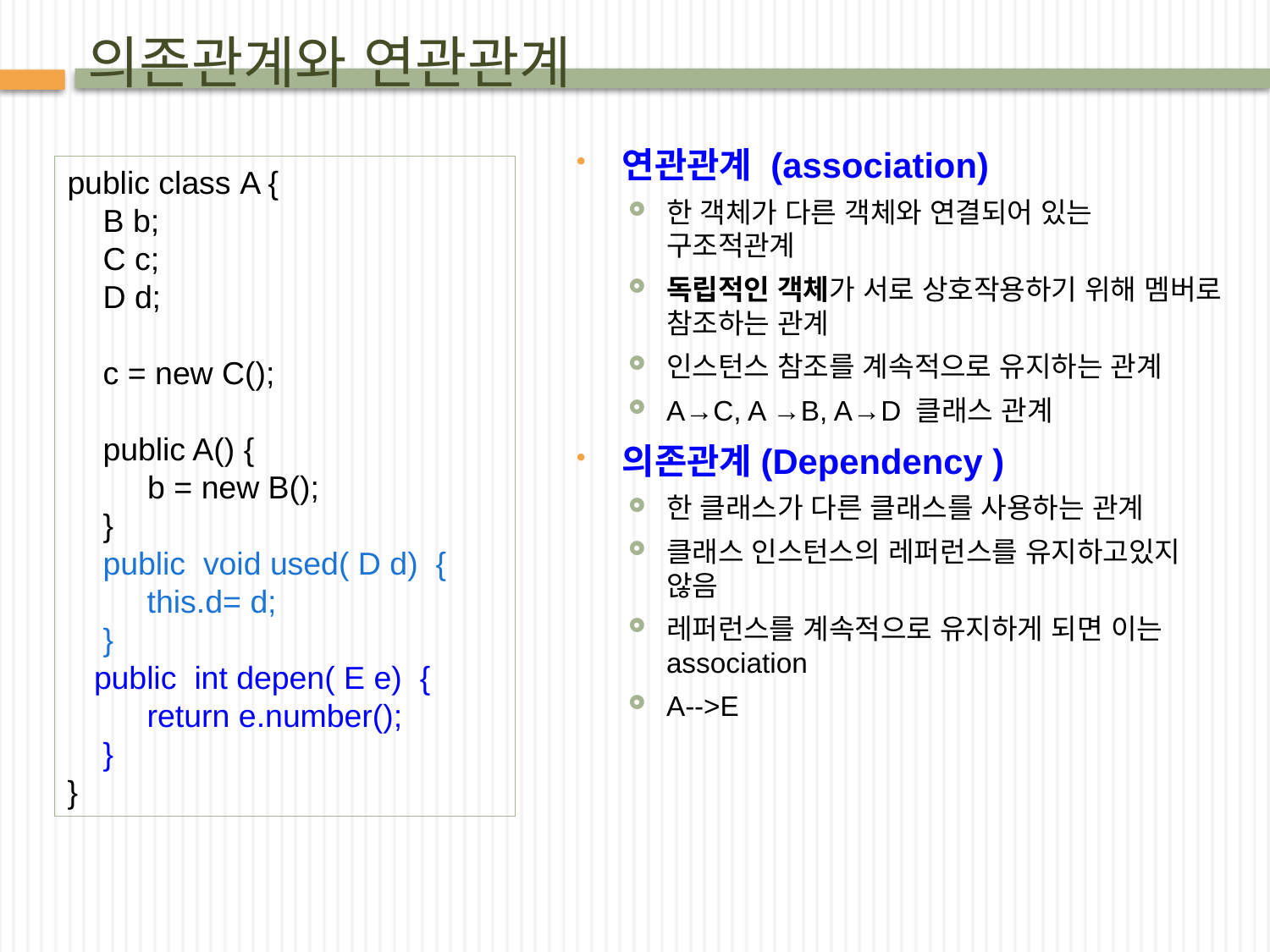

# 의존관계와 연관관계
연관관계 (association)
한 객체가 다른 객체와 연결되어 있는 구조적관계
독립적인 객체가 서로 상호작용하기 위해 멤버로 참조하는 관계
인스턴스 참조를 계속적으로 유지하는 관계
A→C, A →B, A→D 클래스 관계
의존관계(Dependency )
한 클래스가 다른 클래스를 사용하는 관계
클래스 인스턴스의 레퍼런스를 유지하고있지 않음
레퍼런스를 계속적으로 유지하게 되면 이는 association
A-->E
public class A {
    B b;
    C c;
    D d;

    c = new C();

    public A() {
         b = new B();
    }
    public  void used( D d)  {
         this.d= d;
    }
   public  int depen( E e)  {
         return e.number();
    }
}